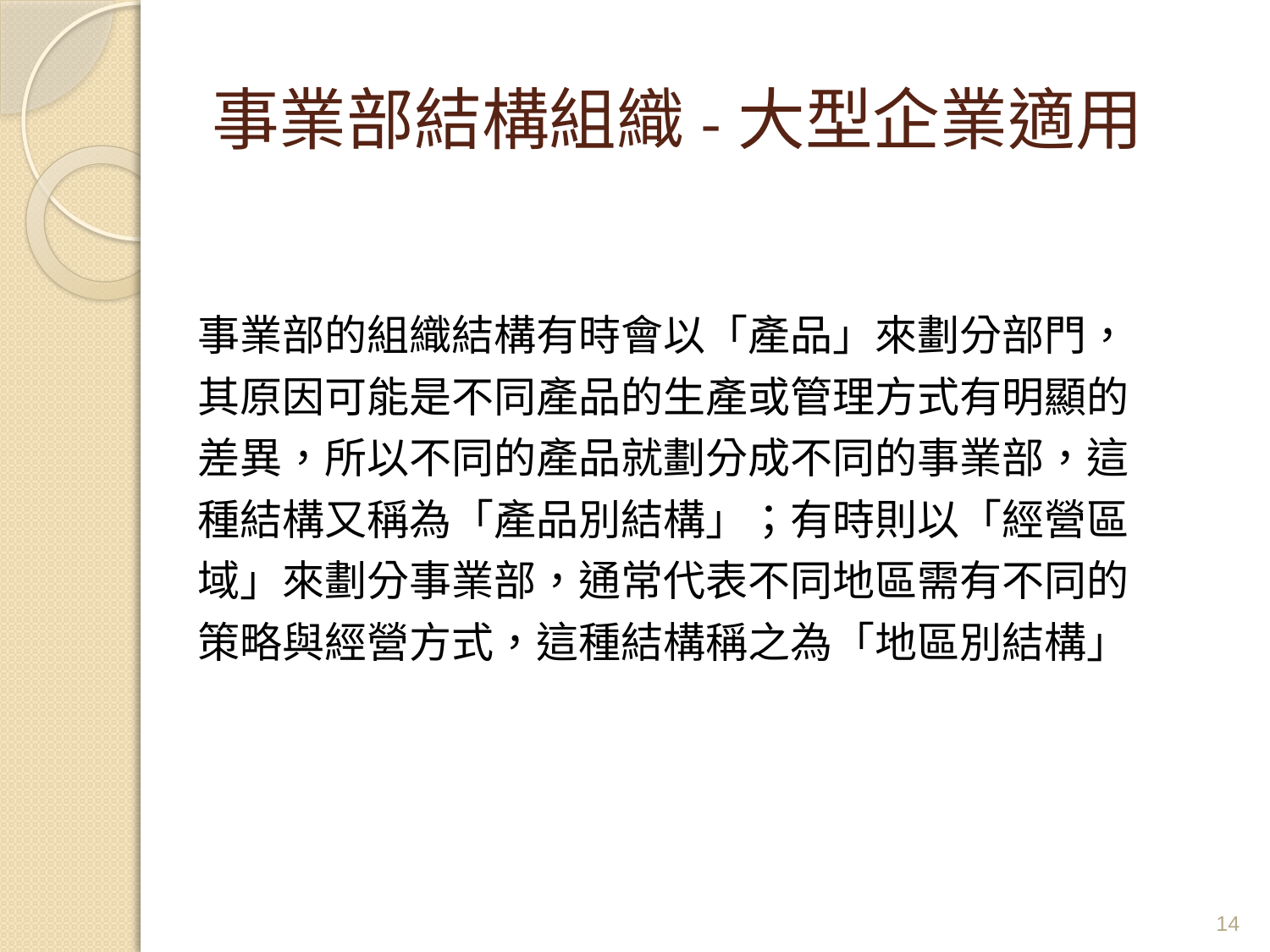

# 事業部結構組織-大型企業適用

事業部的組織結構有時會以「產品」來劃分部門，
其原因可能是不同產品的生產或管理方式有明顯的
差異，所以不同的產品就劃分成不同的事業部，這
種結構又稱為「產品別結構」；有時則以「經營區
域」來劃分事業部，通常代表不同地區需有不同的
策略與經營方式，這種結構稱之為「地區別結構」
14